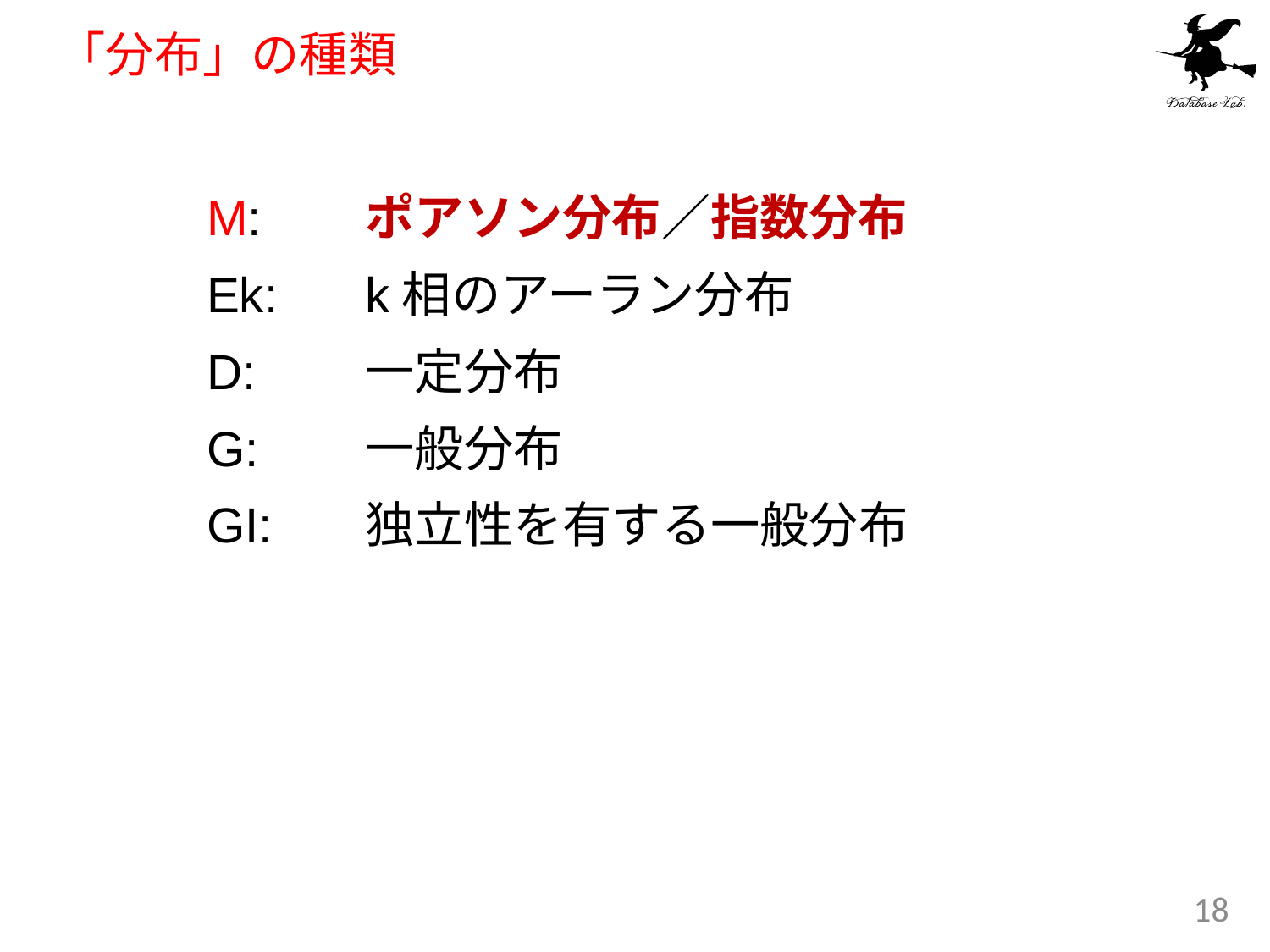

# 「分布」の種類
M:　	ポアソン分布／指数分布
Ek:	k相のアーラン分布
D:	一定分布
G: 	一般分布
GI:	独立性を有する一般分布
18